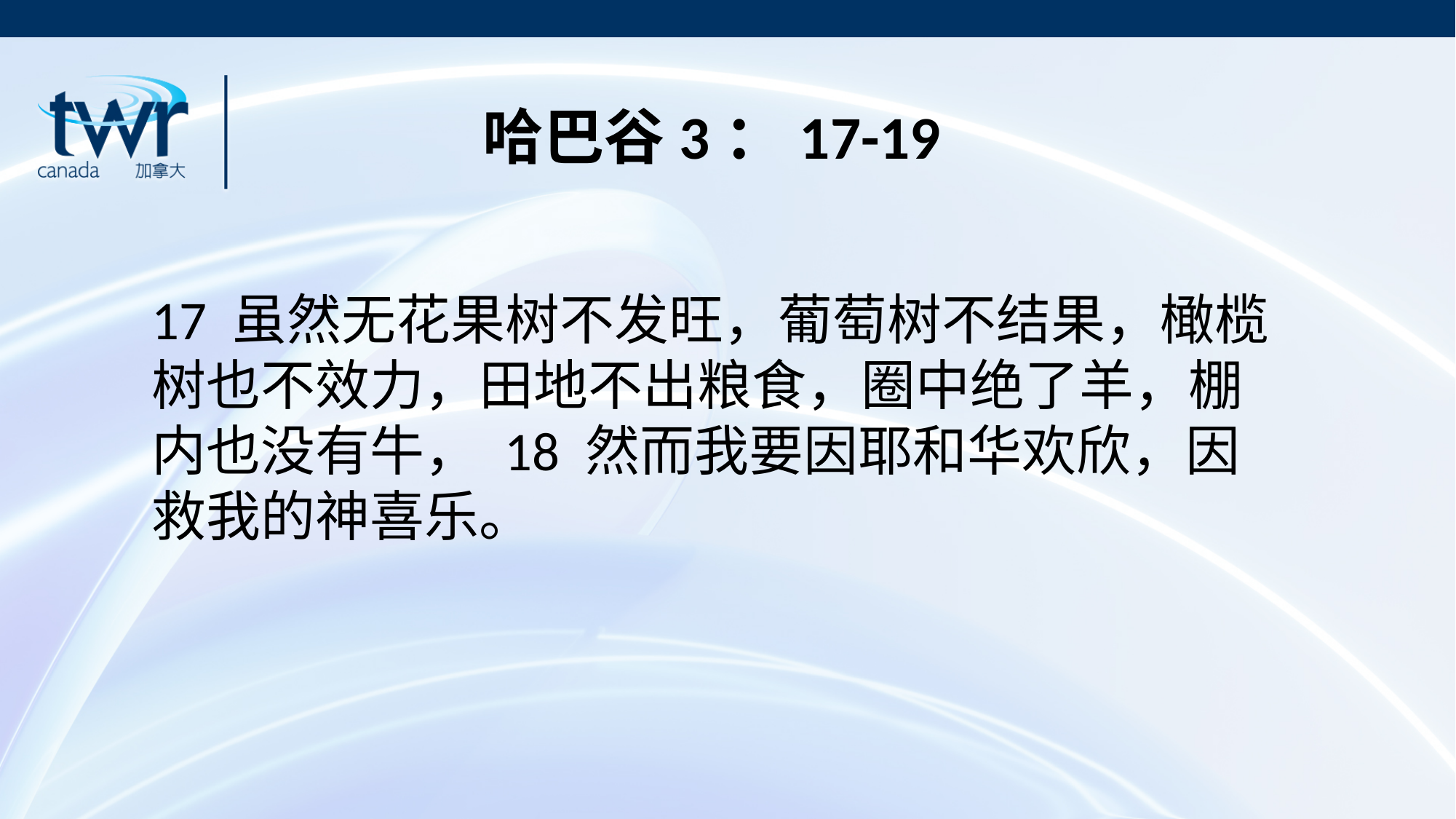

哈巴谷3：17-19
17 虽然无花果树不发旺，葡萄树不结果，橄榄树也不效力，田地不出粮食，圈中绝了羊，棚内也没有牛， 18 然而我要因耶和华欢欣，因救我的神喜乐。